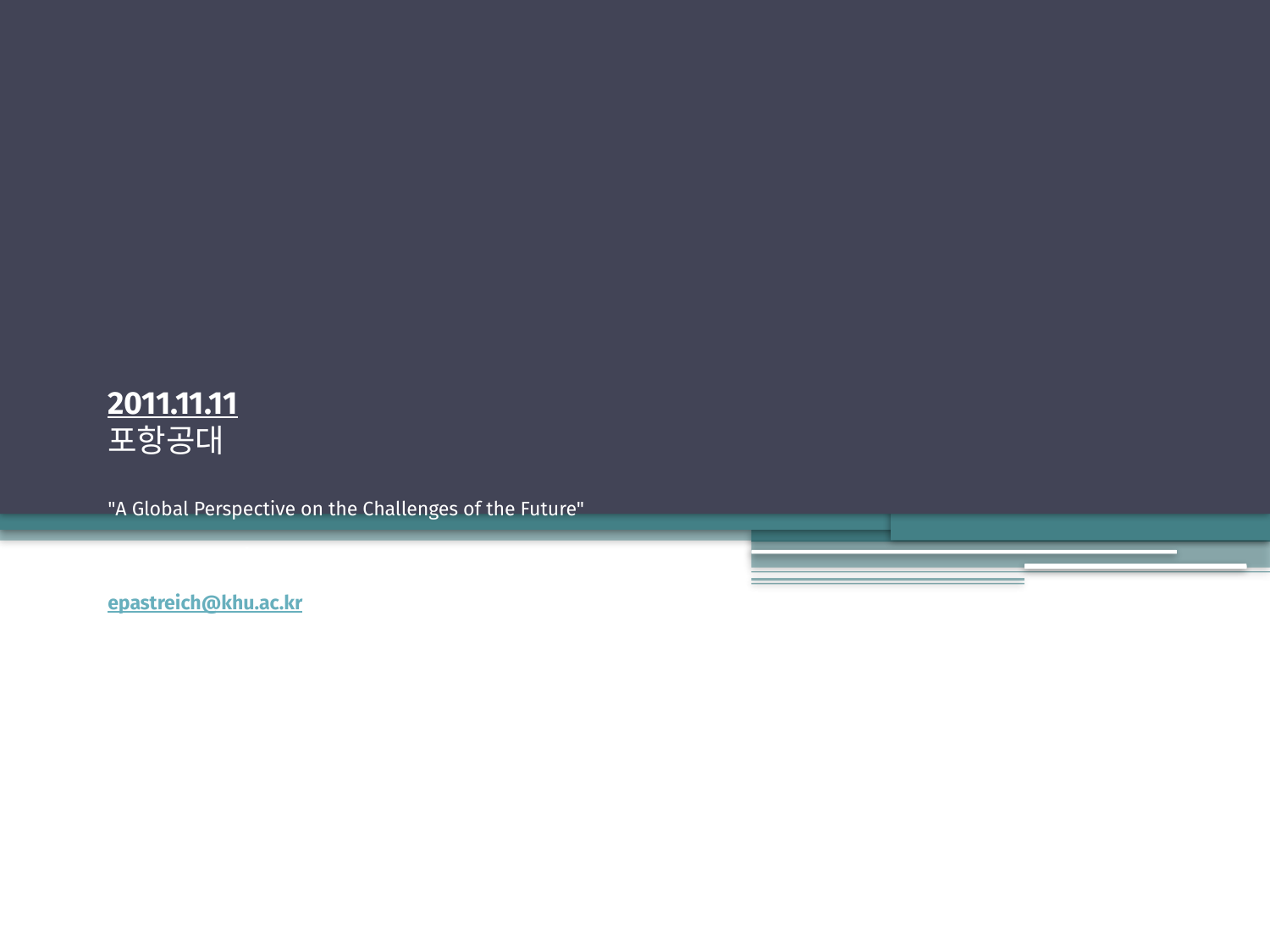

# 2011.11.11 포항공대   "A Global Perspective on the Challenges of the Future"  Emanuel Pastreich Humanitas College, Kyung Hee University epastreich@khu.ac.kr